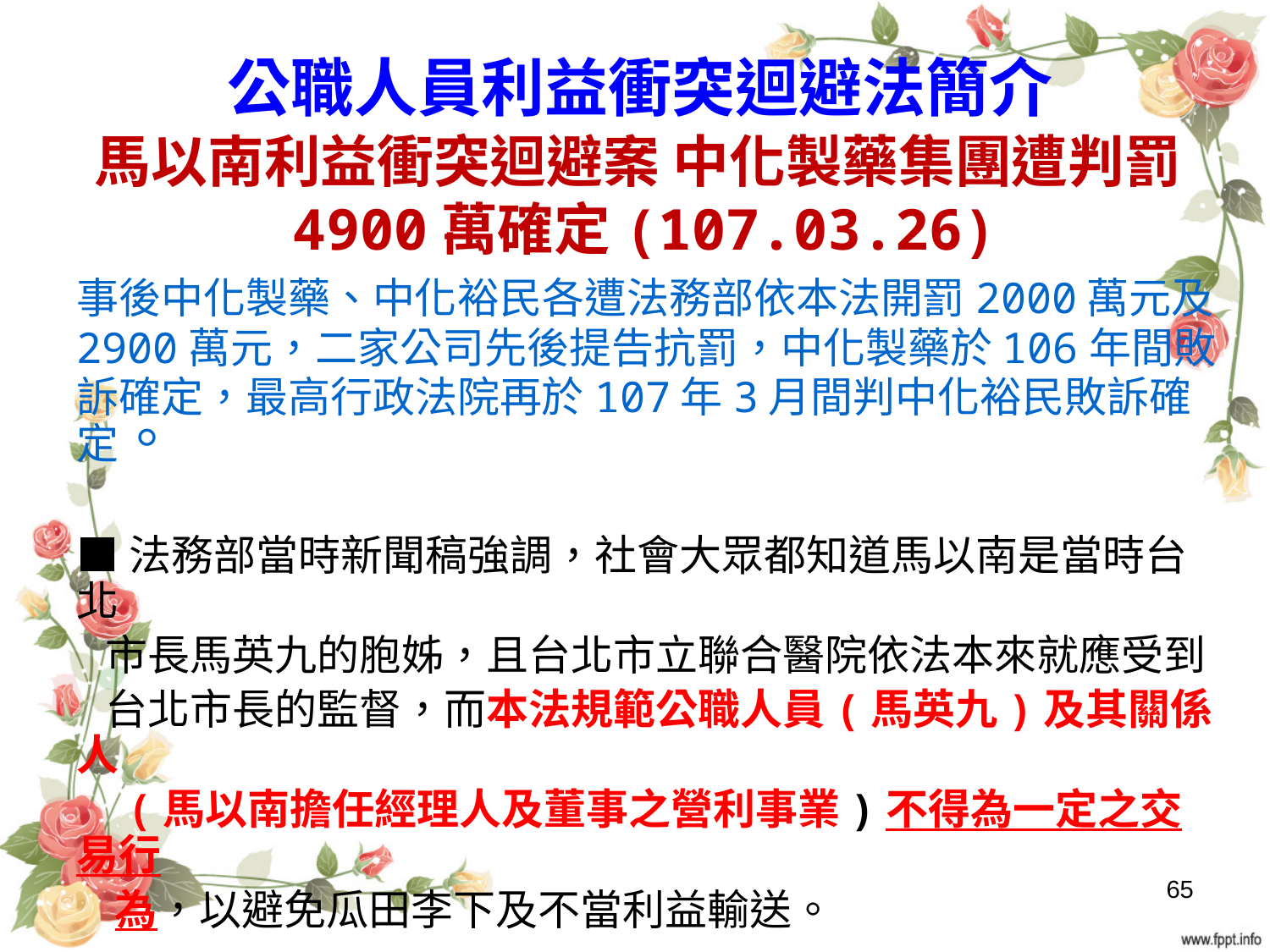

# 公職人員利益衝突迴避法簡介
馬以南利益衝突迴避案 中化製藥集團遭判罰4900萬確定(107.03.26)

事後中化製藥、中化裕民各遭法務部依本法開罰2000萬元及2900萬元，二家公司先後提告抗罰，中化製藥於106年間敗訴確定，最高行政法院再於107年3月間判中化裕民敗訴確定。

■法務部當時新聞稿強調，社會大眾都知道馬以南是當時台北
  市長馬英九的胞姊，且台北市立聯合醫院依法本來就應受到
  台北市長的監督，而本法規範公職人員(馬英九)及其關係人
  (馬以南擔任經理人及董事之營利事業)不得為一定之交易行
   為，以避免瓜田李下及不當利益輸送。
65